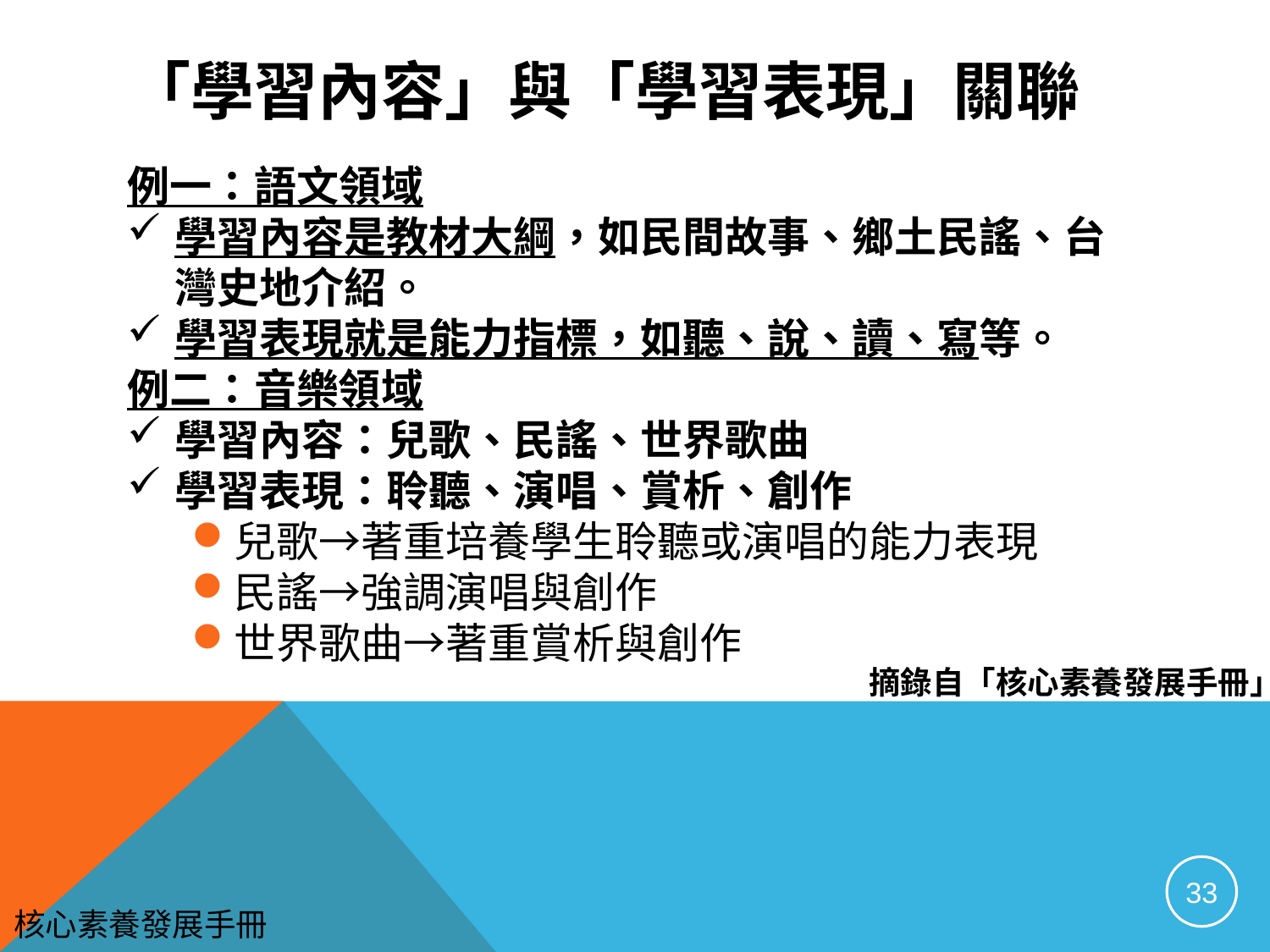

# 「學習內容」與「學習表現」關聯
例一：語文領域
學習內容是教材大綱，如民間故事、鄉土民謠、台灣史地介紹。
學習表現就是能力指標，如聽、說、讀、寫等。
例二：音樂領域
學習內容：兒歌、民謠、世界歌曲
學習表現：聆聽、演唱、賞析、創作
兒歌→著重培養學生聆聽或演唱的能力表現
民謠→強調演唱與創作
世界歌曲→著重賞析與創作
摘錄自「核心素養發展手冊」
33
核心素養發展手冊